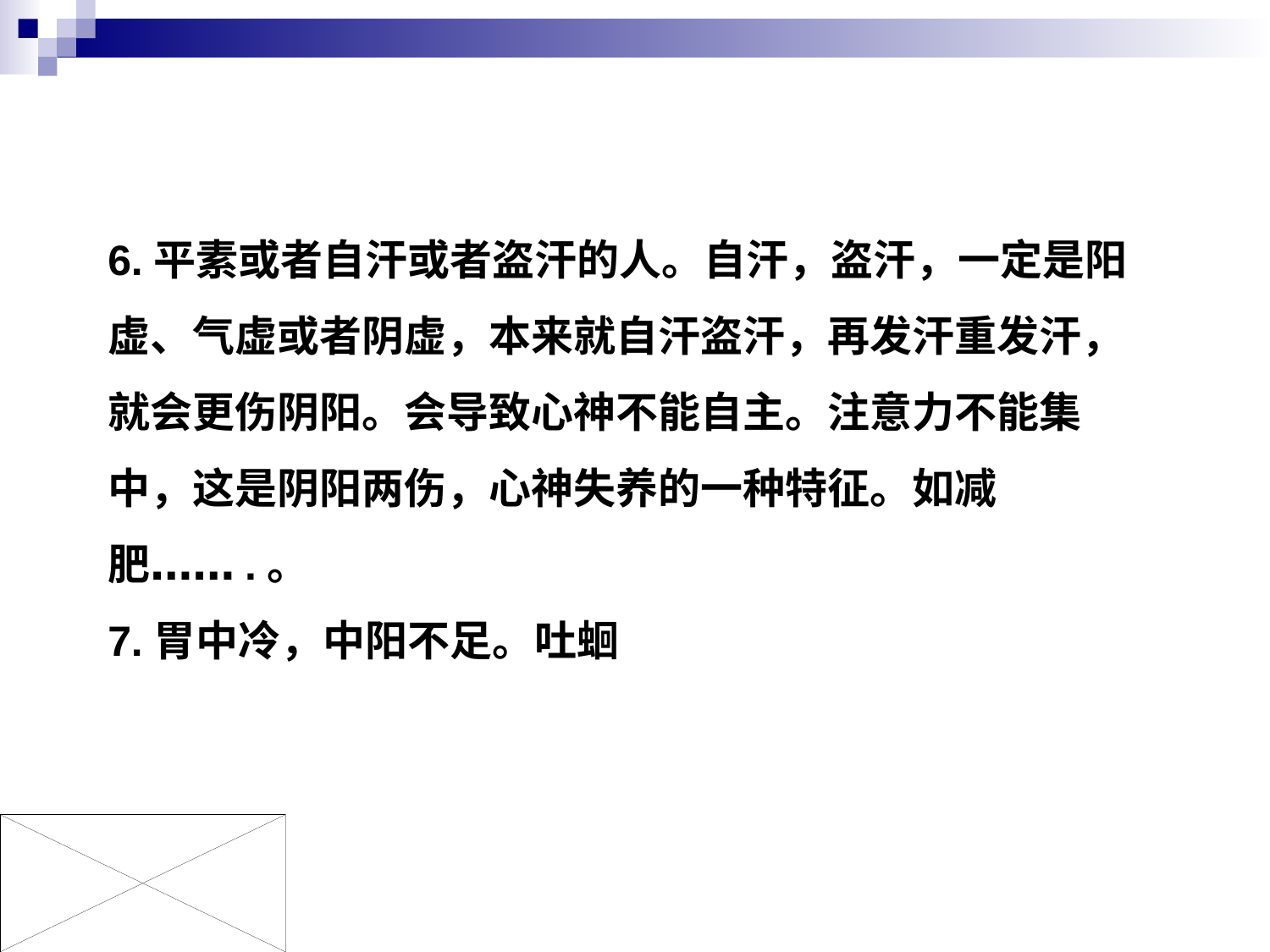

6.平素或者自汗或者盗汗的人。自汗，盗汗，一定是阳虚、气虚或者阴虚，本来就自汗盗汗，再发汗重发汗，就会更伤阴阳。会导致心神不能自主。注意力不能集中，这是阴阳两伤，心神失养的一种特征。如减肥…….。
7.胃中冷，中阳不足。吐蛔